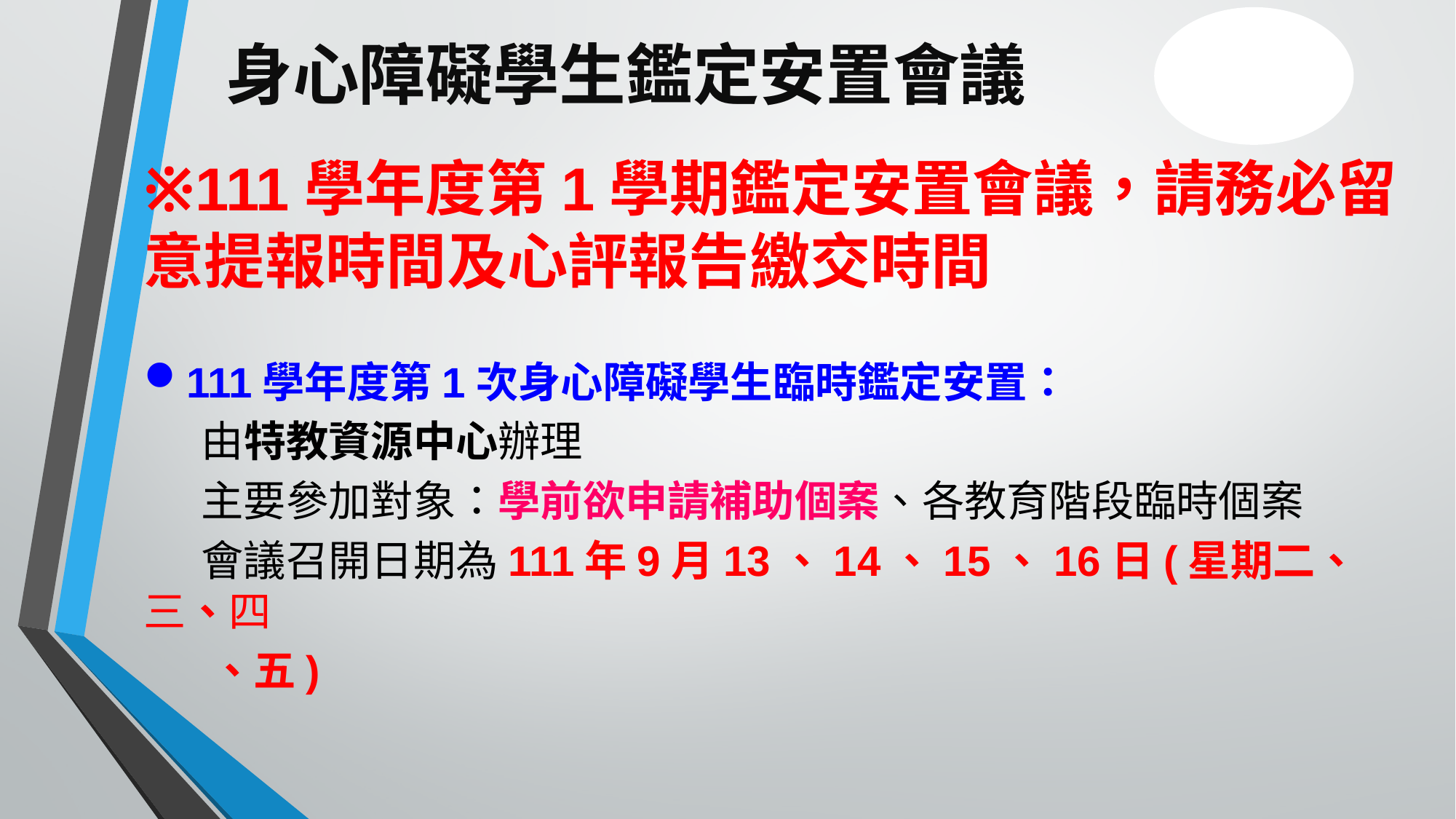

身心障礙學生鑑定安置會議
※111學年度第1學期鑑定安置會議，請務必留意提報時間及心評報告繳交時間

111學年度第1次身心障礙學生臨時鑑定安置：
     由特教資源中心辦理
     主要參加對象：學前欲申請補助個案、各教育階段臨時個案
     會議召開日期為111年9月13、14、15、16日(星期二、三、四
      、五)